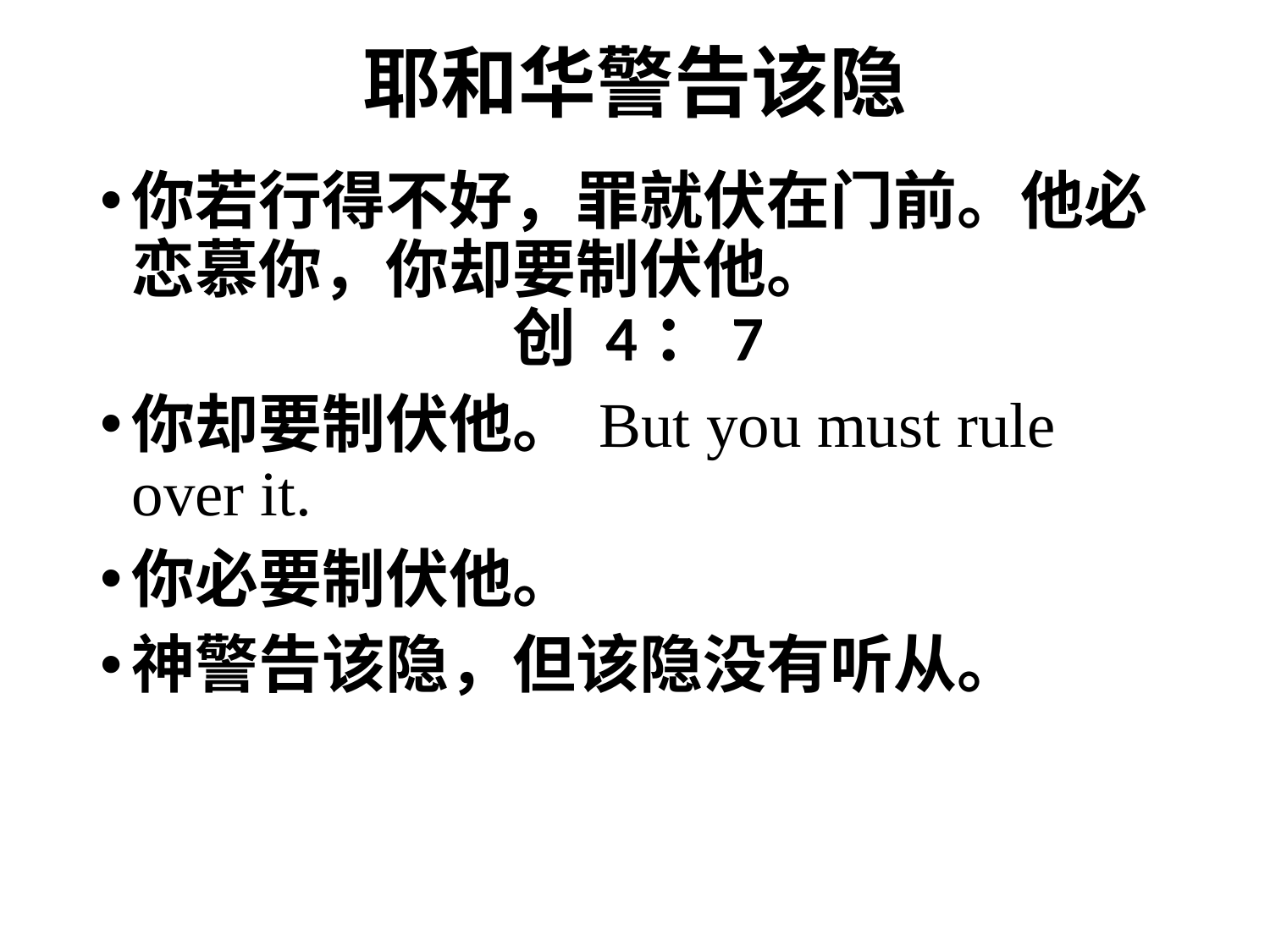

# 耶和华警告该隐
你若行得不好，罪就伏在门前。他必恋慕你，你却要制伏他。 						创 4：7
你却要制伏他。 But you must rule over it.
你必要制伏他。
神警告该隐，但该隐没有听从。